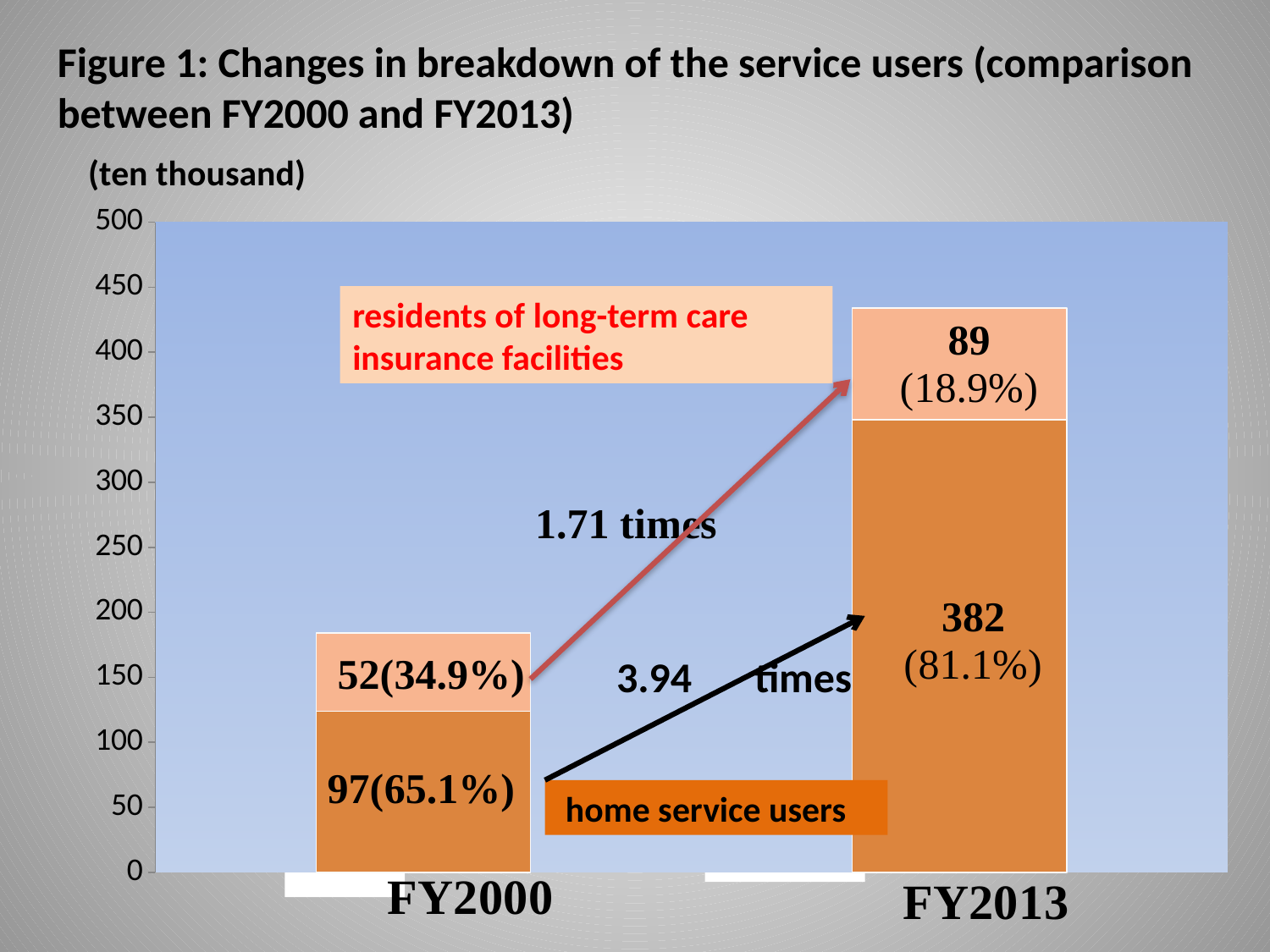

Figure 1: Changes in breakdown of the service users (comparison between FY2000 and FY2013)
(ten thousand)

### Chart

| Category | 系列 1 | 系列 2 |
|---|---|---|
| 分類 1 | 124.0 | 60.0 |
| 分類 2 | 348.0 | 86.0 |
residents of long-term care insurance facilities
 3.94　times
 home service users
 home service users